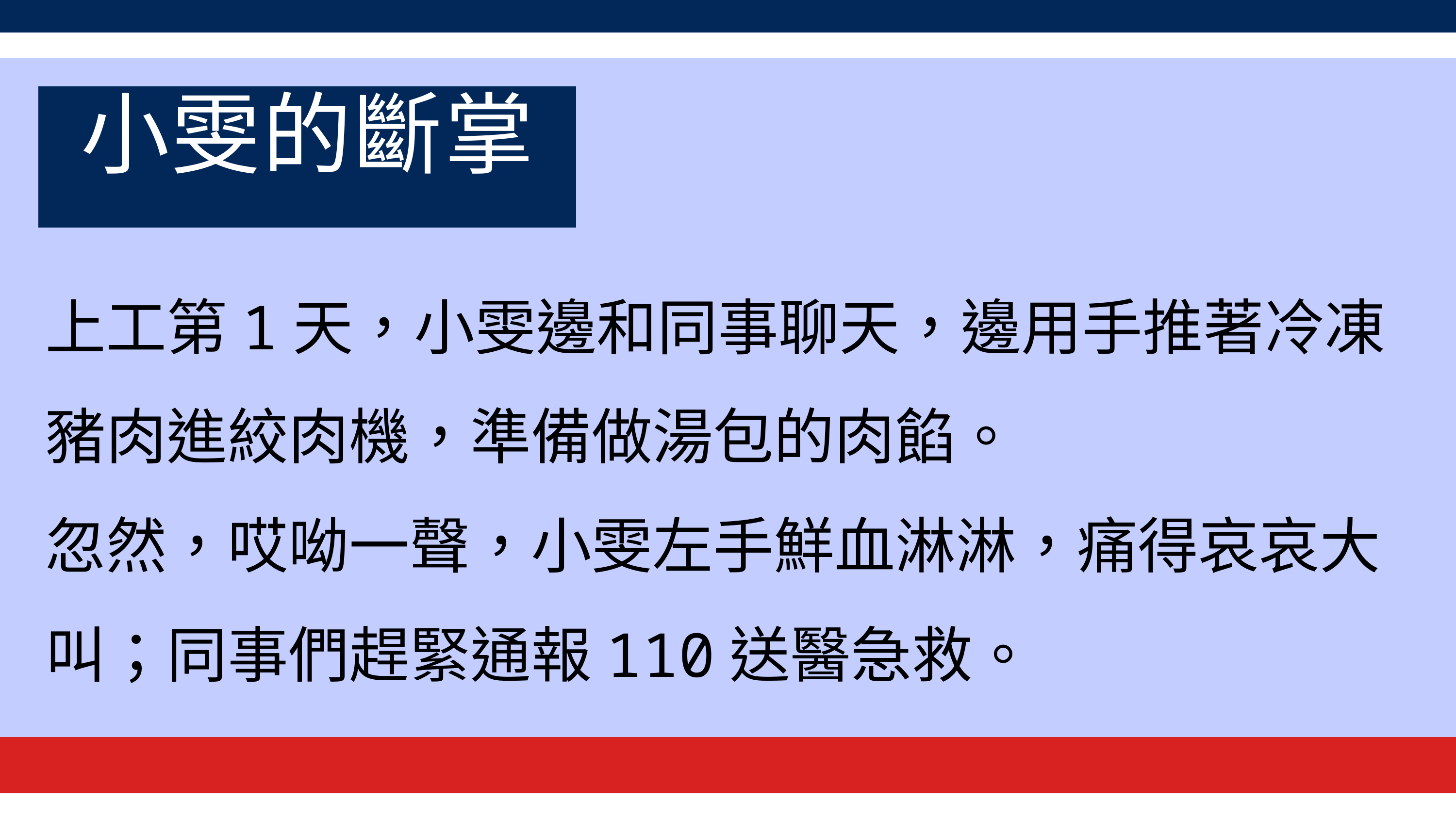

小雯的斷掌
上工第1天，小雯邊和同事聊天，邊用手推著冷凍豬肉進絞肉機，準備做湯包的肉餡。
忽然，哎呦一聲，小雯左手鮮血淋淋，痛得哀哀大叫；同事們趕緊通報110送醫急救。